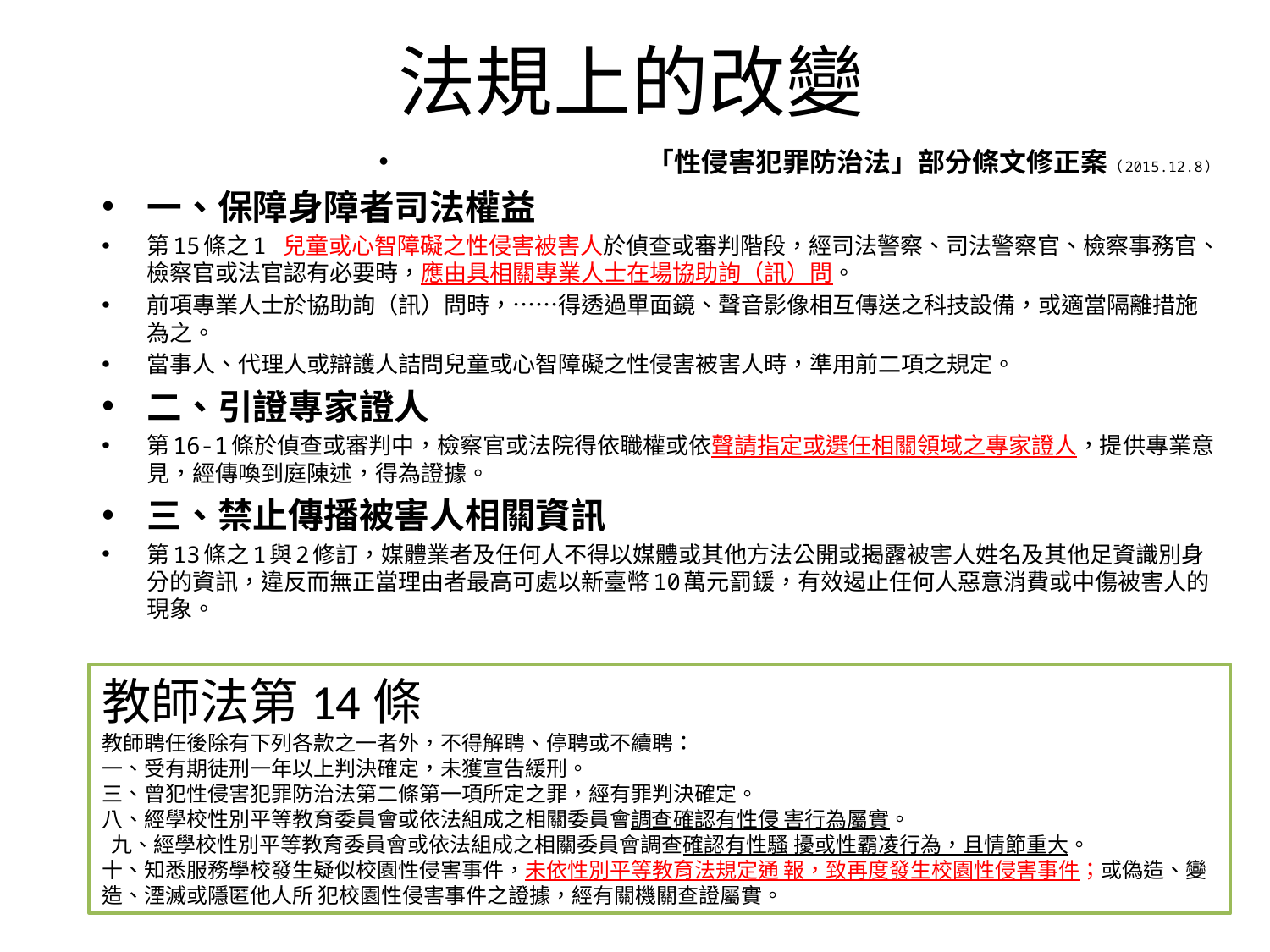

# 法規上的改變
「性侵害犯罪防治法」部分條文修正案（2015.12.8）
一、保障身障者司法權益
第15條之1 兒童或心智障礙之性侵害被害人於偵查或審判階段，經司法警察、司法警察官、檢察事務官、檢察官或法官認有必要時，應由具相關專業人士在場協助詢（訊）問。
前項專業人士於協助詢（訊）問時，……得透過單面鏡、聲音影像相互傳送之科技設備，或適當隔離措施為之。
當事人、代理人或辯護人詰問兒童或心智障礙之性侵害被害人時，準用前二項之規定。
二、引證專家證人
第16-1條於偵查或審判中，檢察官或法院得依職權或依聲請指定或選任相關領域之專家證人，提供專業意見，經傳喚到庭陳述，得為證據。
三、禁止傳播被害人相關資訊
第13條之1與2修訂，媒體業者及任何人不得以媒體或其他方法公開或揭露被害人姓名及其他足資識別身分的資訊，違反而無正當理由者最高可處以新臺幣10萬元罰鍰，有效遏止任何人惡意消費或中傷被害人的現象。
教師法第14條
教師聘任後除有下列各款之一者外，不得解聘、停聘或不續聘：
一、受有期徒刑一年以上判決確定，未獲宣告緩刑。
三、曾犯性侵害犯罪防治法第二條第一項所定之罪，經有罪判決確定。
八、經學校性別平等教育委員會或依法組成之相關委員會調查確認有性侵 害行為屬實。
 九、經學校性別平等教育委員會或依法組成之相關委員會調查確認有性騷 擾或性霸凌行為，且情節重大。
十、知悉服務學校發生疑似校園性侵害事件，未依性別平等教育法規定通 報，致再度發生校園性侵害事件；或偽造、變造、湮滅或隱匿他人所 犯校園性侵害事件之證據，經有關機關查證屬實。